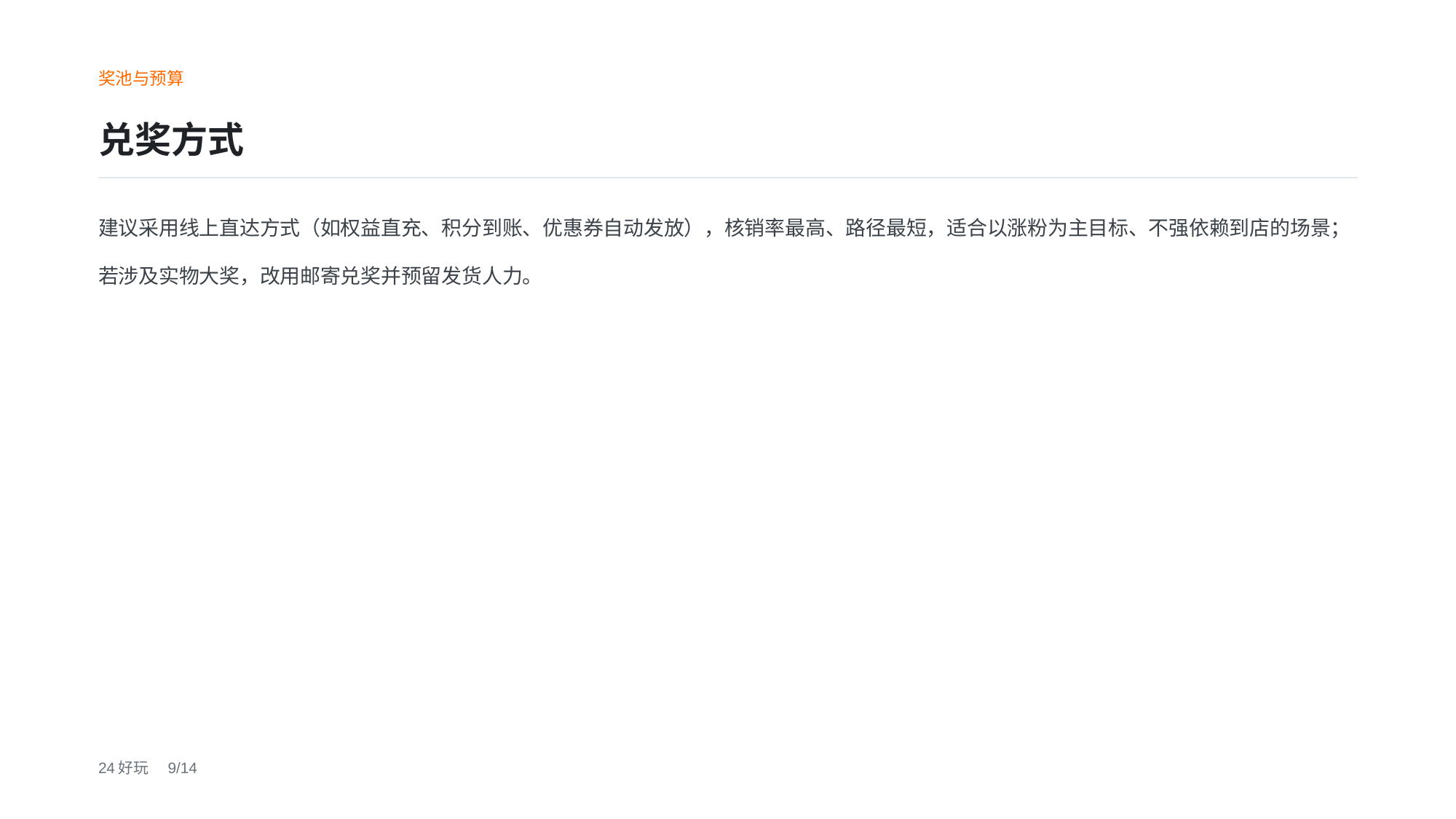

奖池与预算
兑奖方式

建议采用线上直达方式（如权益直充、积分到账、优惠券自动发放），核销率最高、路径最短，适合以涨粉为主目标、不强依赖到店的场景；
若涉及实物大奖，改用邮寄兑奖并预留发货人力。
24好玩　9/14